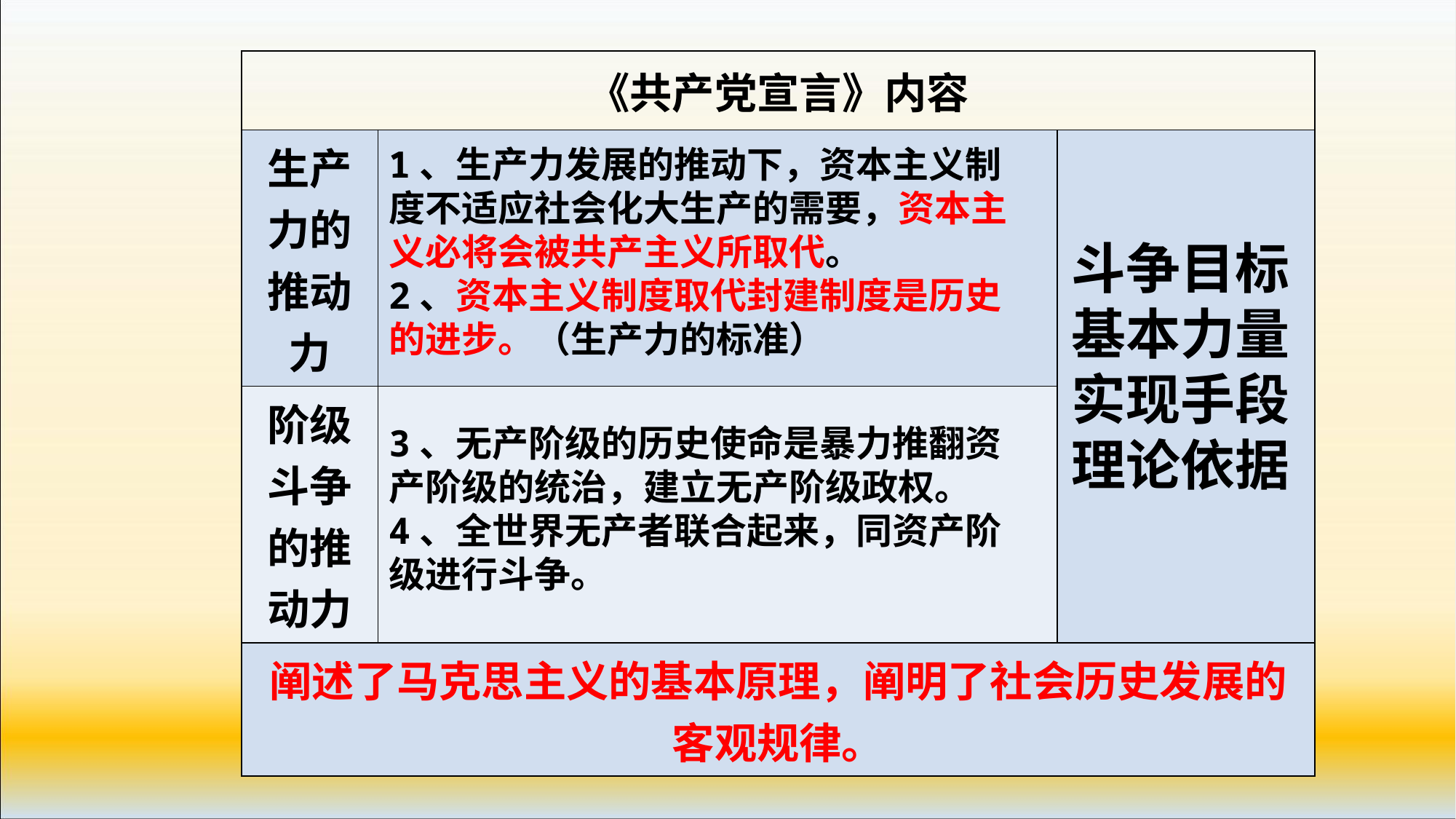

| 《共产党宣言》内容 |  |  |
| --- | --- | --- |
| 生产力的推动力 |  |  |
| 阶级斗争的推动力 |  |  |
| 阐述了马克思主义的基本原理，阐明了社会历史发展的客观规律。 |  |  |
1、生产力发展的推动下，资本主义制度不适应社会化大生产的需要，资本主义必将会被共产主义所取代。
2、资本主义制度取代封建制度是历史的进步。（生产力的标准）
斗争目标
基本力量
实现手段
理论依据
3、无产阶级的历史使命是暴力推翻资产阶级的统治，建立无产阶级政权。
4、全世界无产者联合起来，同资产阶级进行斗争。